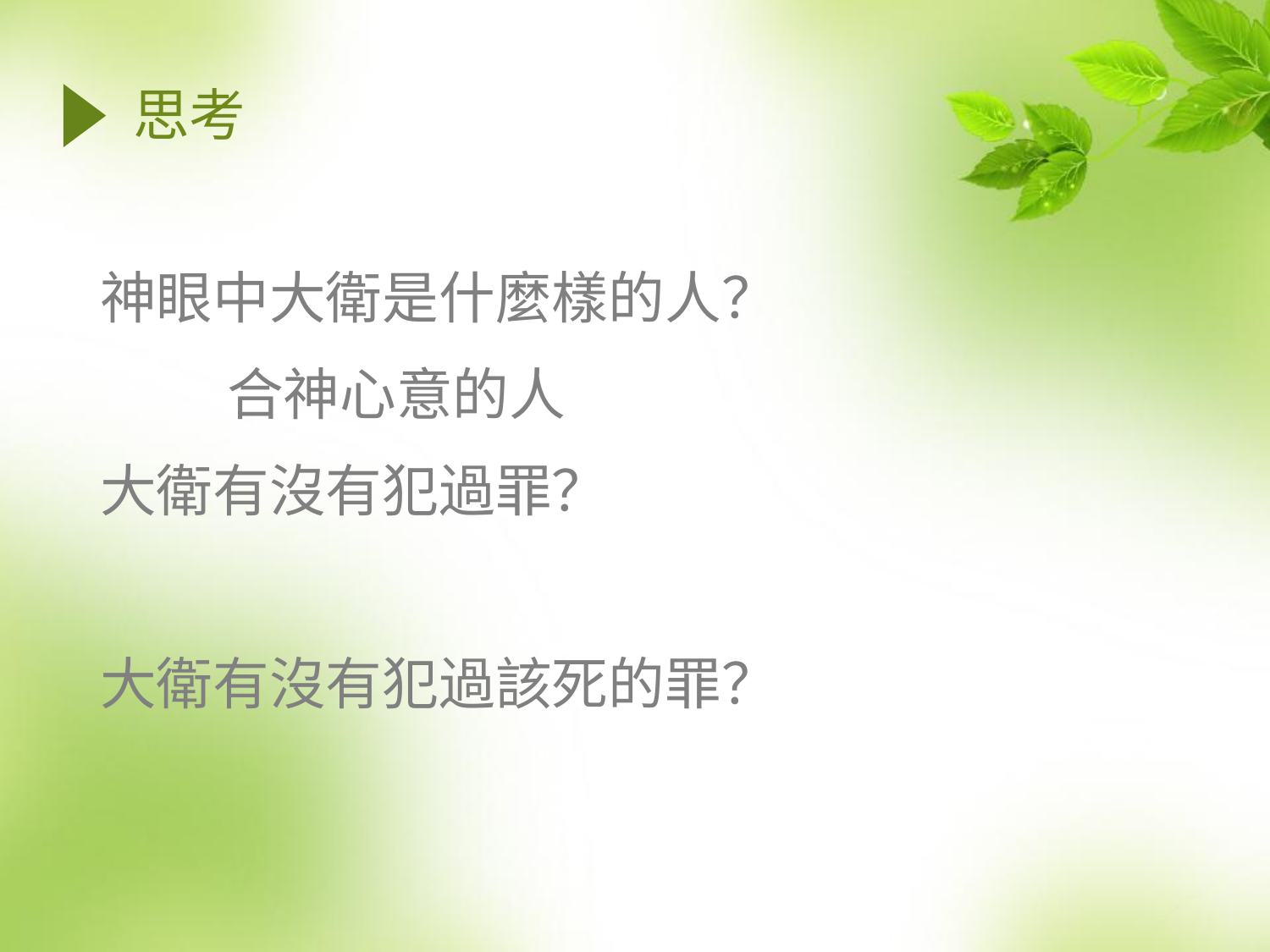

# 思考
神眼中大衛是什麼樣的人？
	合神心意的人
大衛有沒有犯過罪？

大衛有沒有犯過該死的罪？